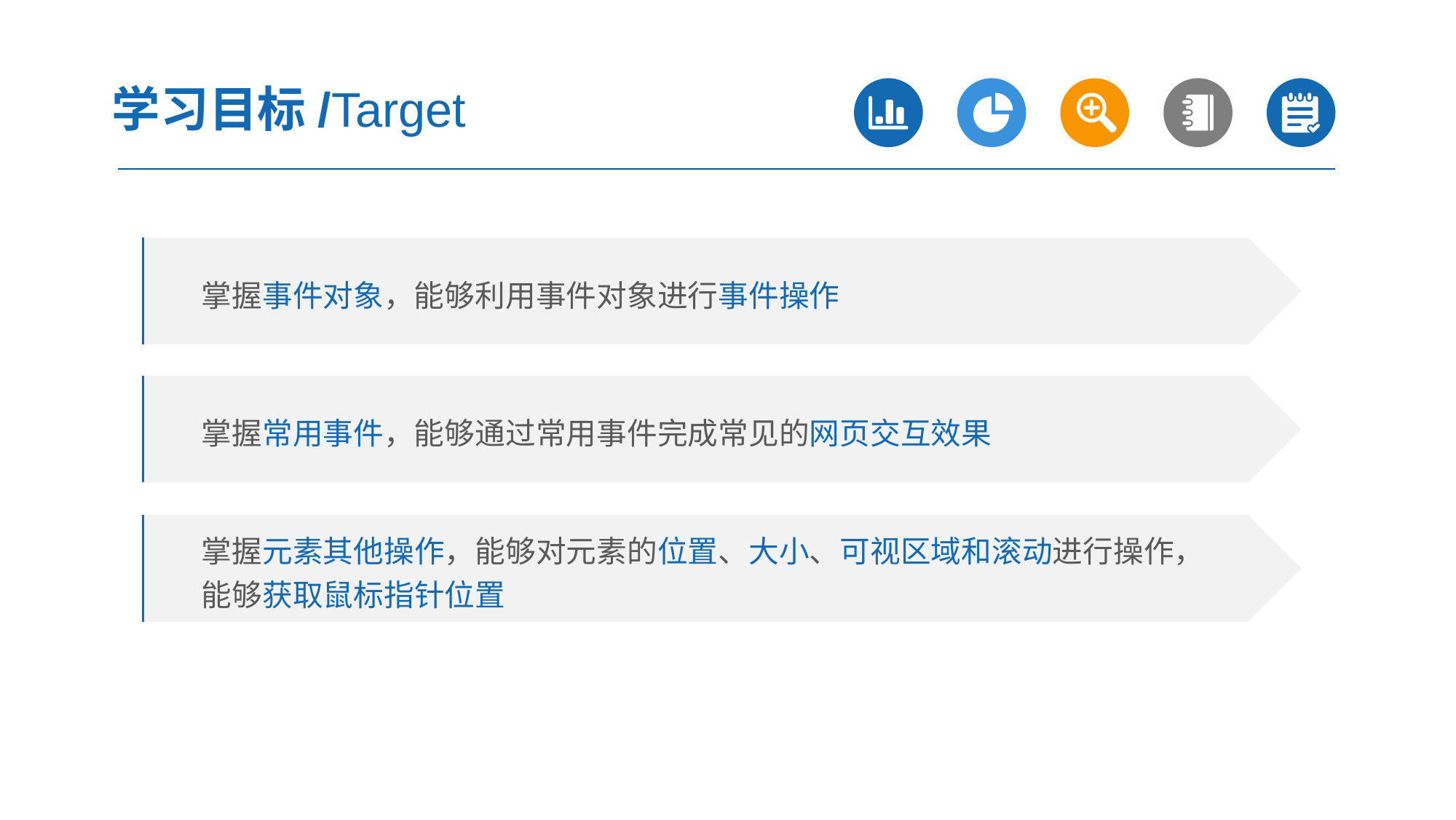

学习目标/Target

      掌握事件对象，能够利用事件对象进行事件操作

      掌握常用事件，能够通过常用事件完成常见的网页交互效果

      掌握元素其他操作，能够对元素的位置、大小、可视区域和滚动进行操作，
      能够获取鼠标指针位置